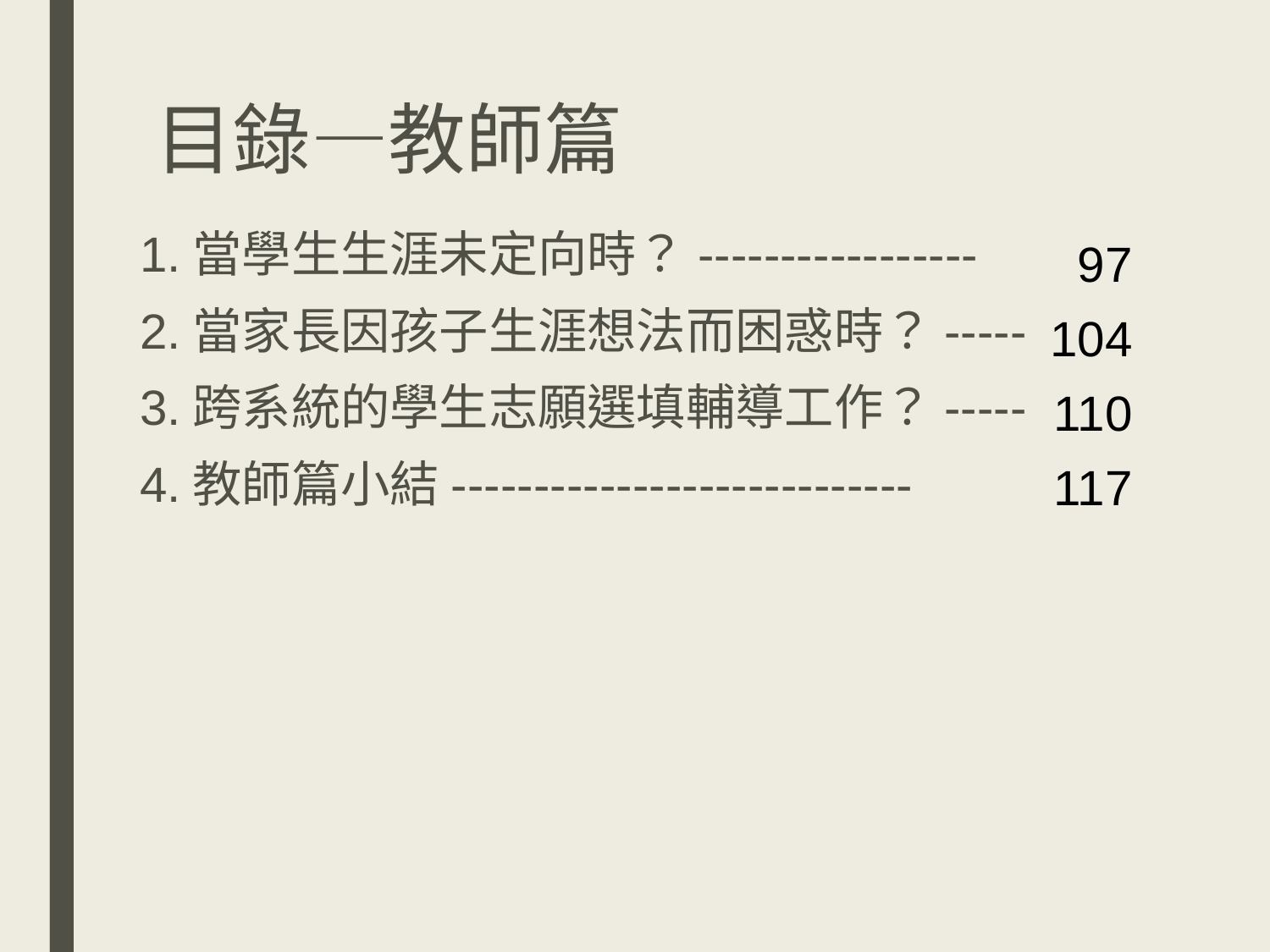

# 目錄—教師篇
97
104
110
117
1.當學生生涯未定向時？-----------------
2.當家長因孩子生涯想法而困惑時？-----
3.跨系統的學生志願選填輔導工作？-----
4.教師篇小結----------------------------